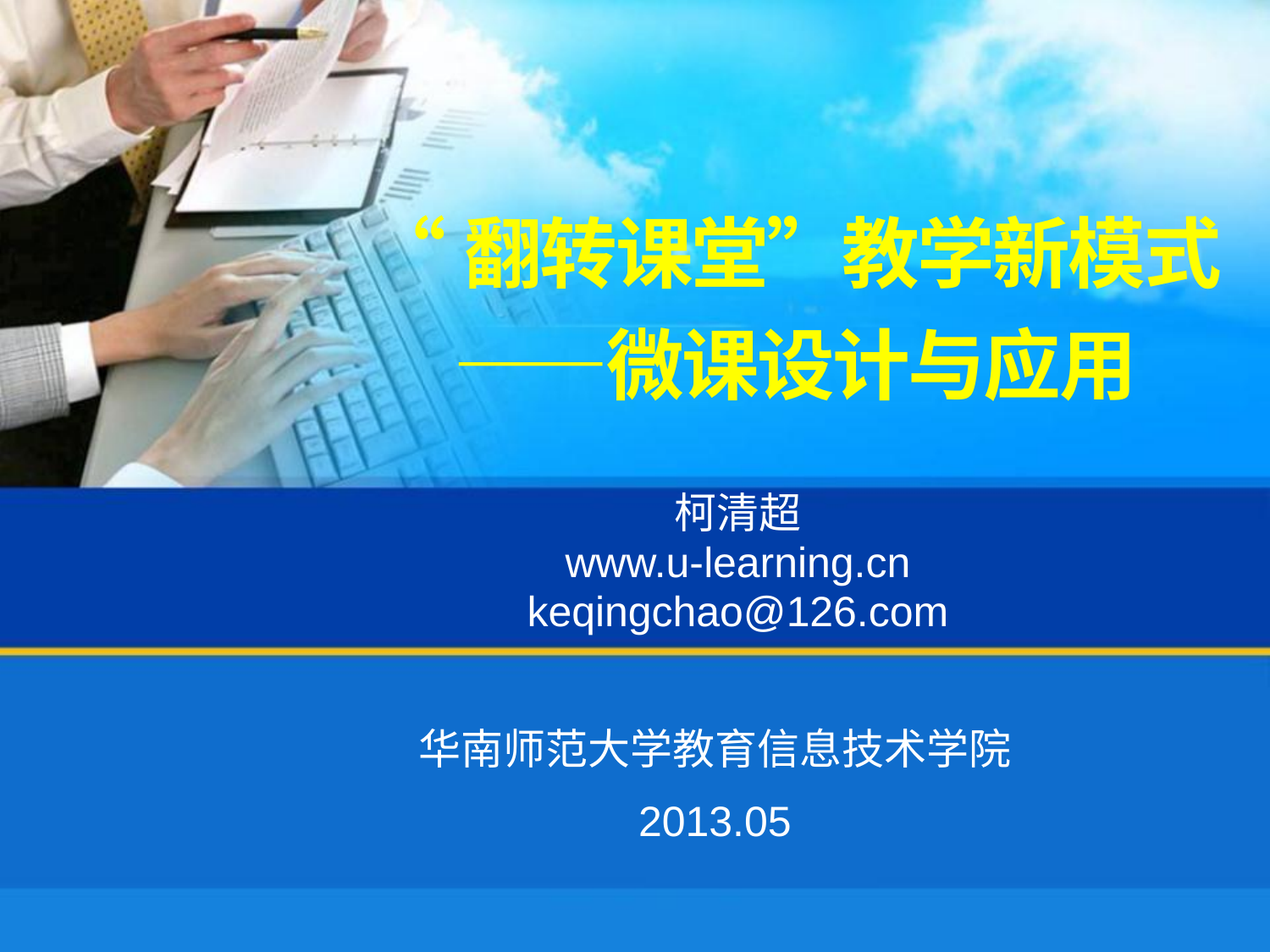

# “翻转课堂”教学新模式 ——微课设计与应用
柯清超
www.u-learning.cn
keqingchao@126.com
华南师范大学教育信息技术学院
2013.05